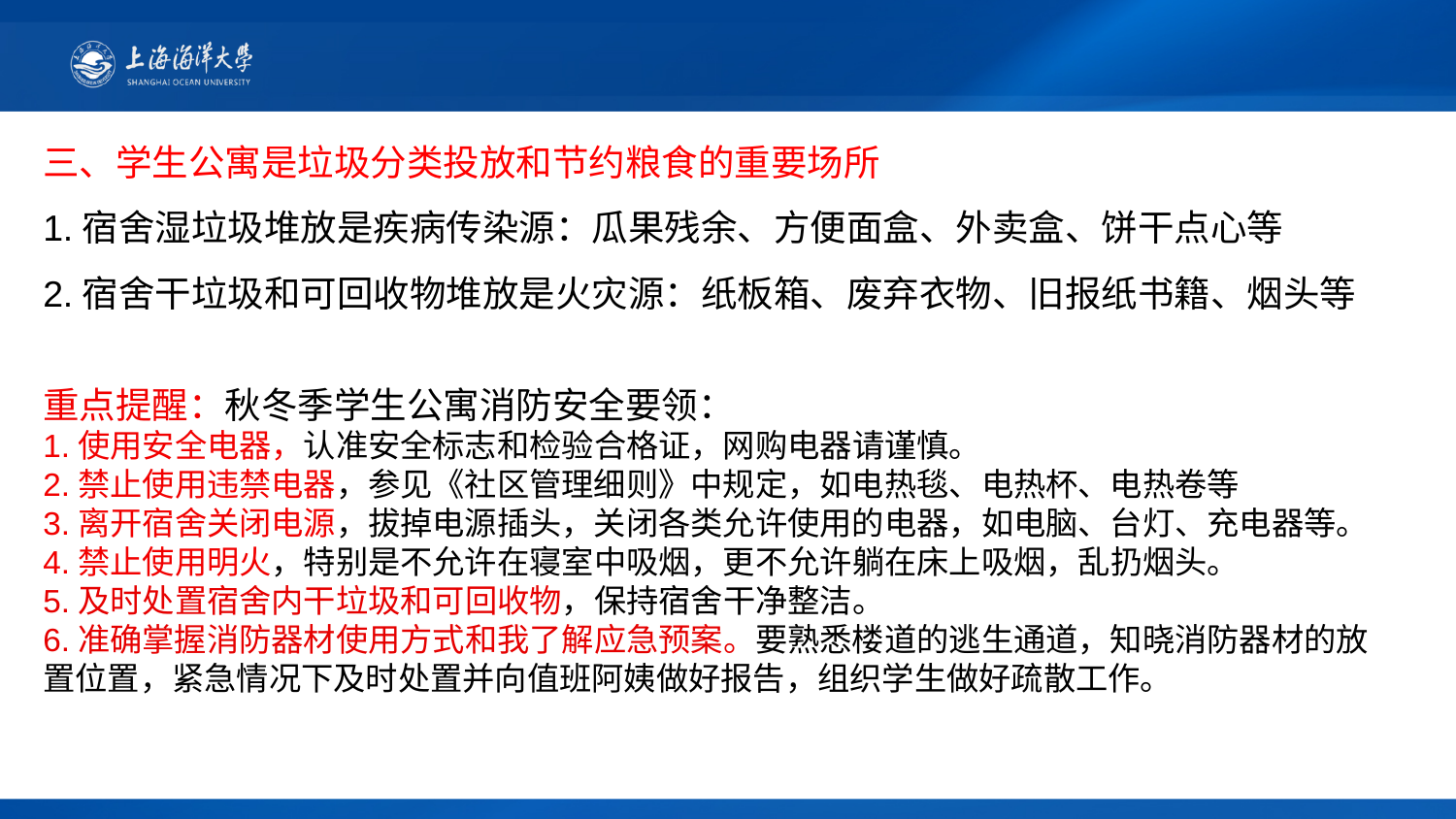

三、学生公寓是垃圾分类投放和节约粮食的重要场所
1.宿舍湿垃圾堆放是疾病传染源：瓜果残余、方便面盒、外卖盒、饼干点心等
2.宿舍干垃圾和可回收物堆放是火灾源：纸板箱、废弃衣物、旧报纸书籍、烟头等

重点提醒：秋冬季学生公寓消防安全要领：
1.使用安全电器，认准安全标志和检验合格证，网购电器请谨慎。
2.禁止使用违禁电器，参见《社区管理细则》中规定，如电热毯、电热杯、电热卷等
3.离开宿舍关闭电源，拔掉电源插头，关闭各类允许使用的电器，如电脑、台灯、充电器等。
4.禁止使用明火，特别是不允许在寝室中吸烟，更不允许躺在床上吸烟，乱扔烟头。
5.及时处置宿舍内干垃圾和可回收物，保持宿舍干净整洁。
6.准确掌握消防器材使用方式和我了解应急预案。要熟悉楼道的逃生通道，知晓消防器材的放置位置，紧急情况下及时处置并向值班阿姨做好报告，组织学生做好疏散工作。